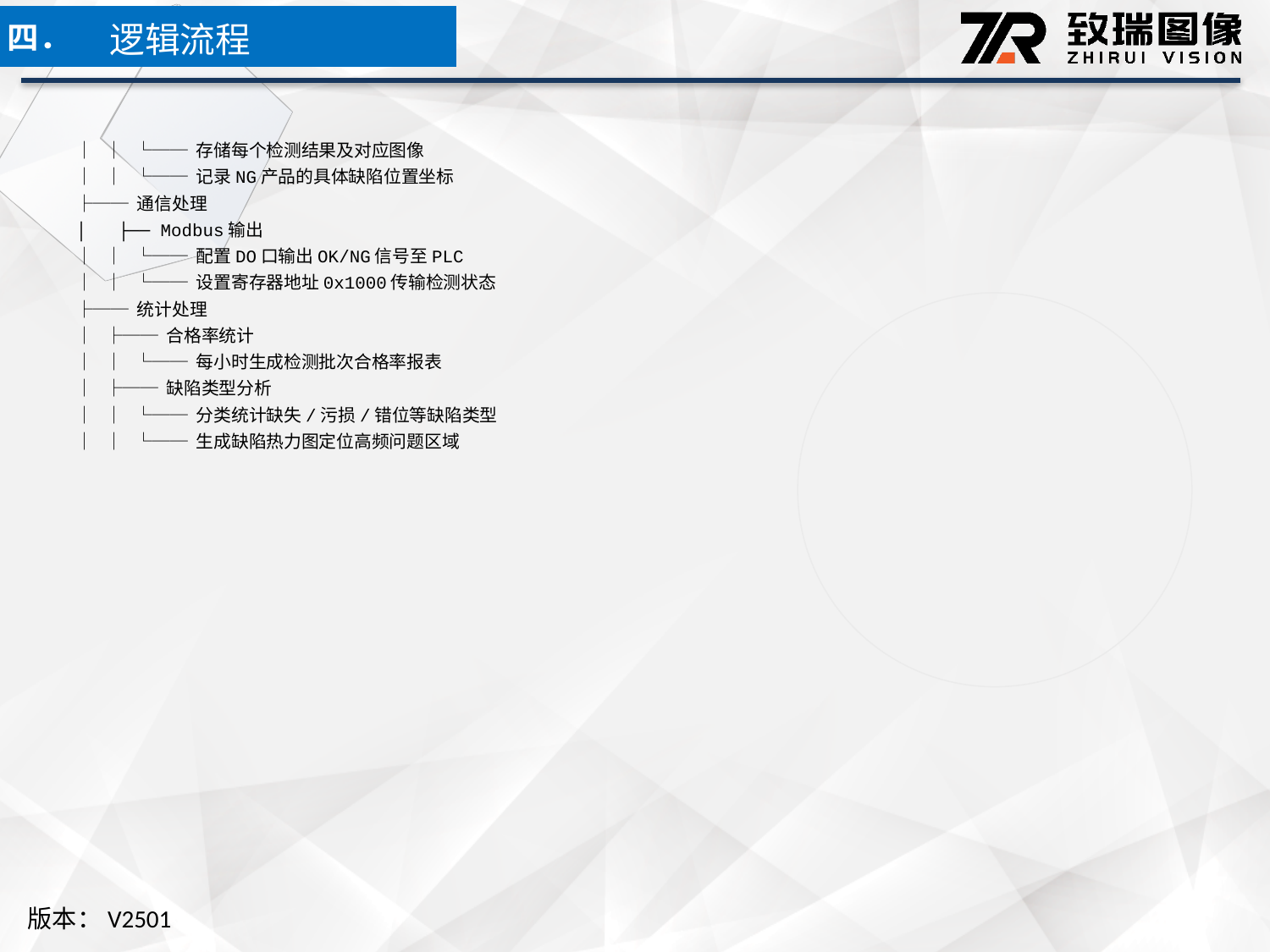

逻辑流程
四．

│   │   └── 存储每个检测结果及对应图像
│   │   └── 记录NG产品的具体缺陷位置坐标
├── 通信处理
│   ├── Modbus输出
│   │   └── 配置DO口输出OK/NG信号至PLC
│   │   └── 设置寄存器地址0x1000传输检测状态
├── 统计处理
│   ├── 合格率统计
│   │   └── 每小时生成检测批次合格率报表
│   ├── 缺陷类型分析
│   │   └── 分类统计缺失/污损/错位等缺陷类型
│   │   └── 生成缺陷热力图定位高频问题区域